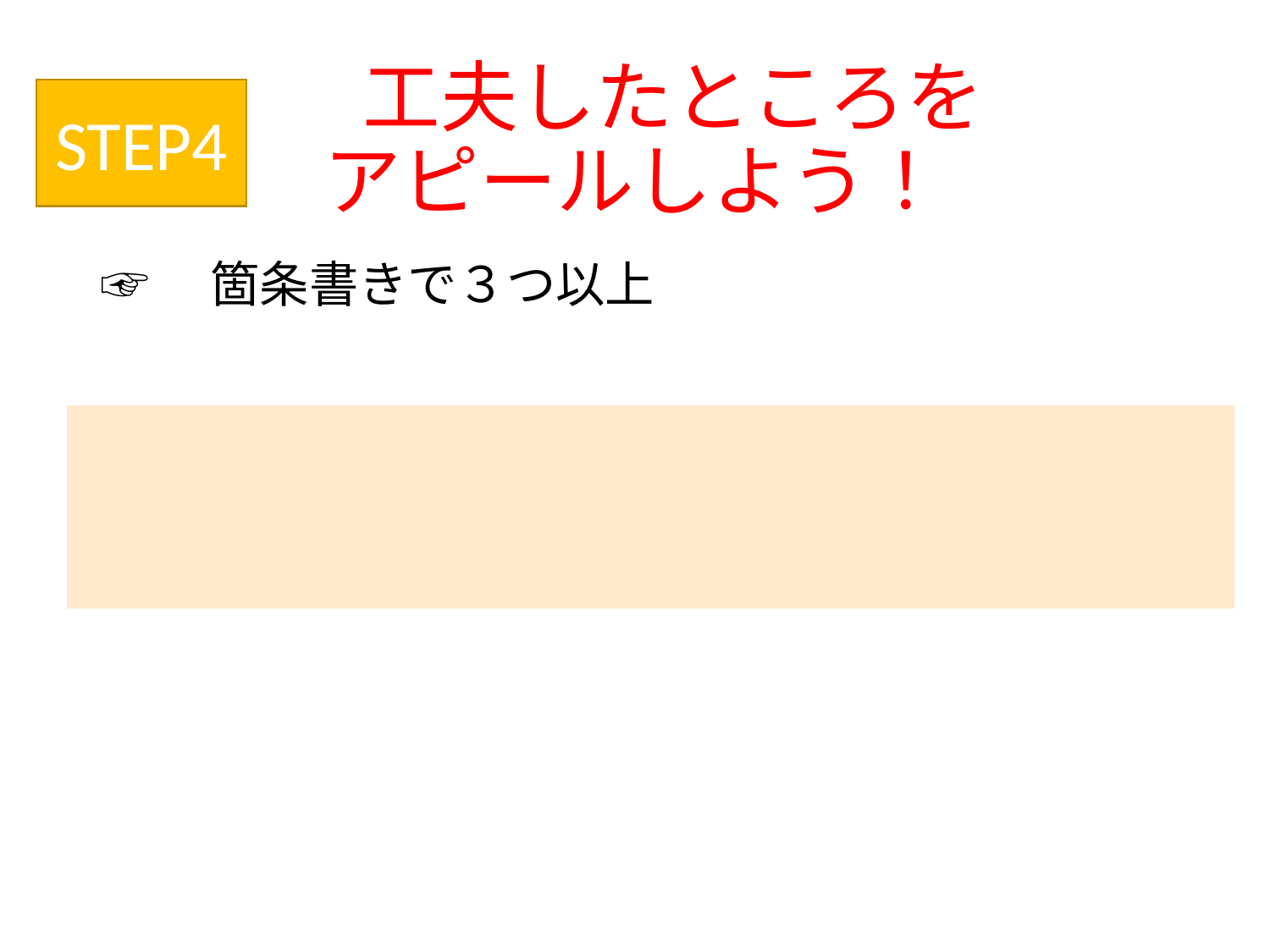

# 工夫したところを アピールしよう！
STEP4
☞　箇条書きで３つ以上
|  |
| --- |